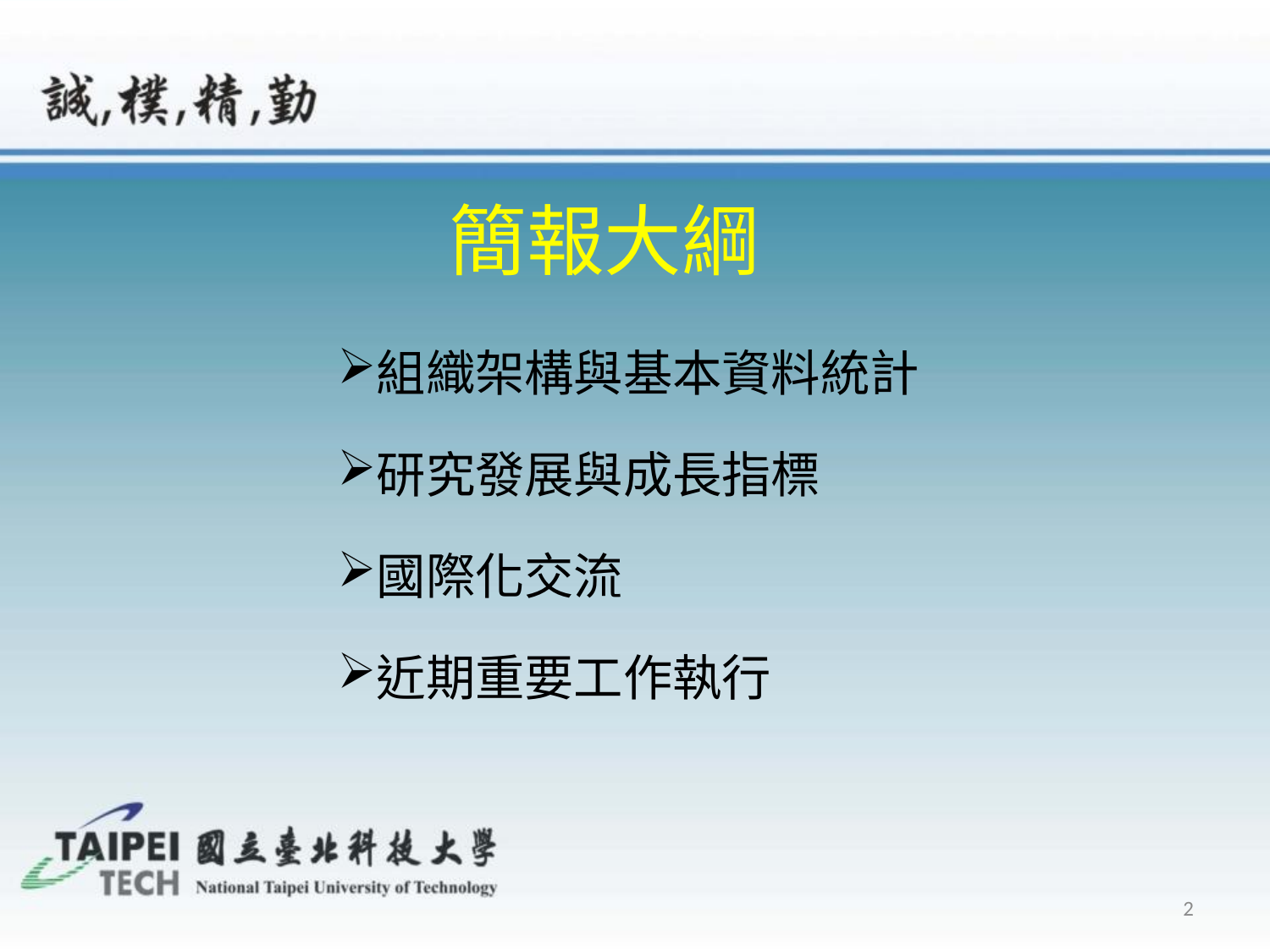

簡報大綱
組織架構與基本資料統計
研究發展與成長指標
國際化交流
近期重要工作執行

2